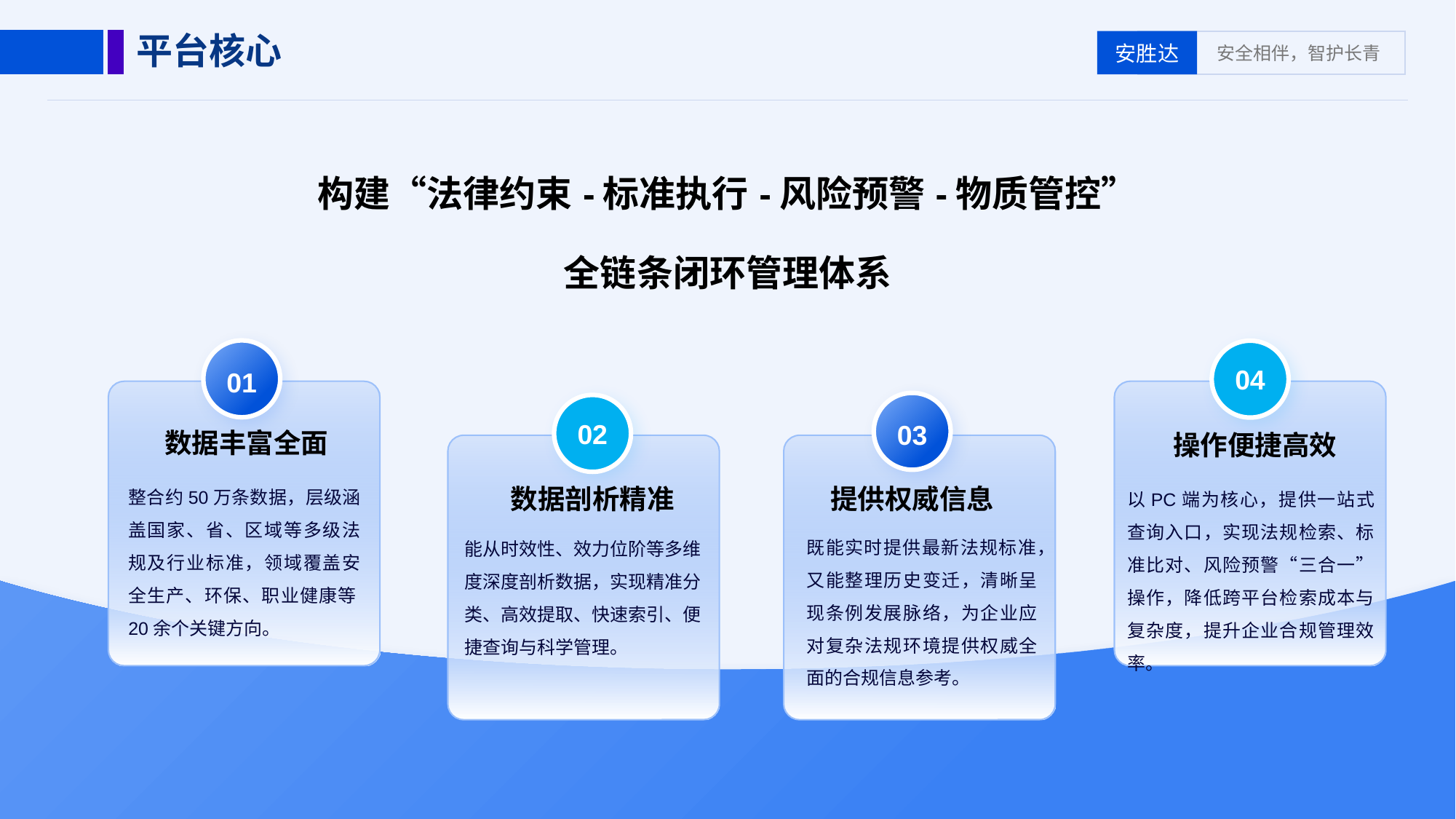

平台核心
构建“法律约束-标准执行-风险预警-物质管控”
全链条闭环管理体系
01
04

03
02
数据丰富全面
操作便捷高效

数据剖析精准
提供权威信息
整合约50万条数据，层级涵盖国家、省、区域等多级法规及行业标准，领域覆盖安全生产、环保、职业健康等20余个关键方向。
以PC端为核心，提供一站式查询入口，实现法规检索、标准比对、风险预警“三合一”操作，降低跨平台检索成本与复杂度，提升企业合规管理效率。
既能实时提供最新法规标准，又能整理历史变迁，清晰呈现条例发展脉络，为企业应对复杂法规环境提供权威全面的合规信息参考。
能从时效性、效力位阶等多维度深度剖析数据，实现精准分类、高效提取、快速索引、便捷查询与科学管理。